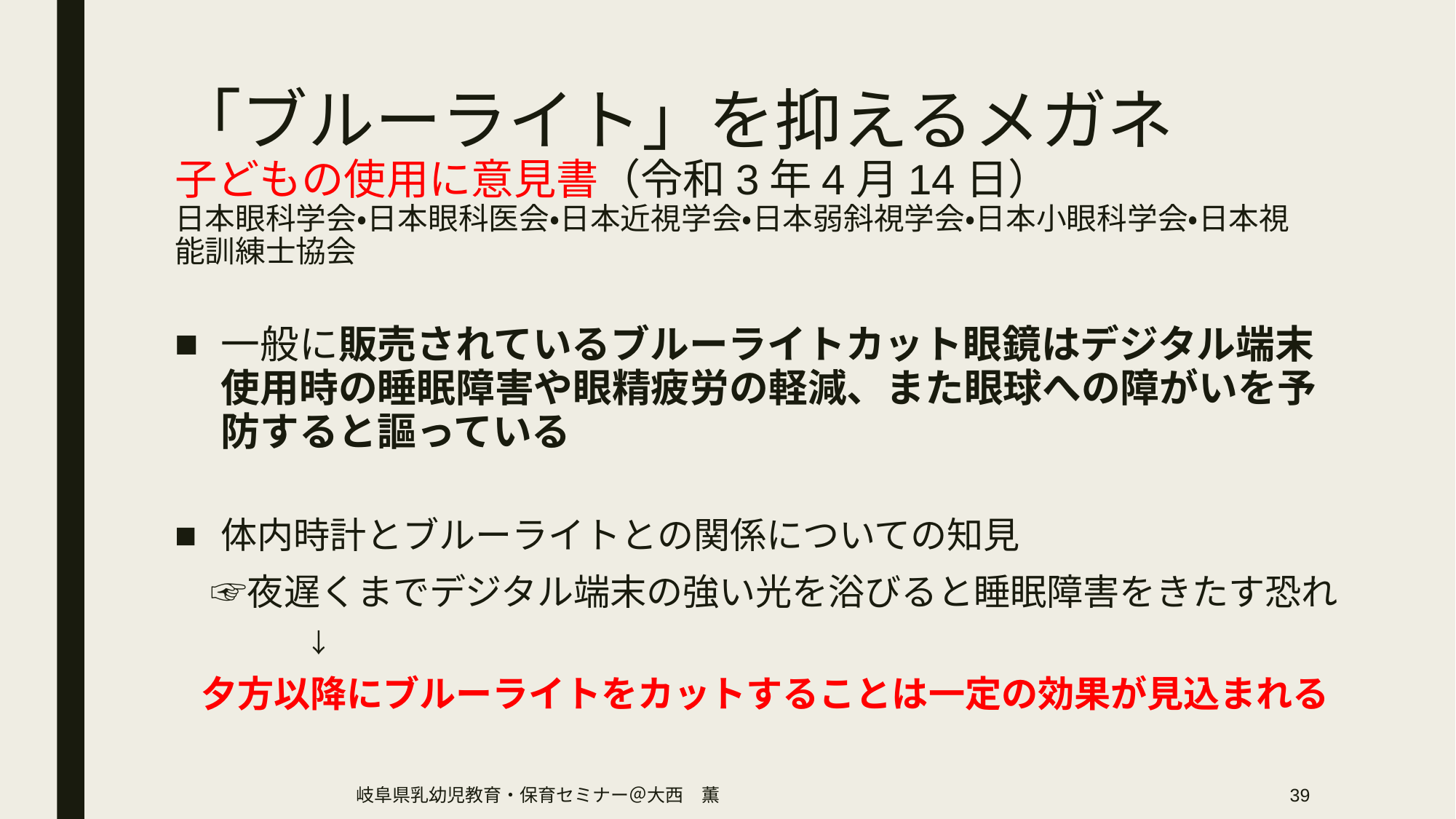

# 「ブルーライト」を抑えるメガネ 子どもの使用に意見書（令和3年4月14日） 日本眼科学会・日本眼科医会・日本近視学会・日本弱斜視学会・日本小眼科学会・日本視能訓練士協会
一般に販売されているブルーライトカット眼鏡はデジタル端末使用時の睡眠障害や眼精疲労の軽減、また眼球への障がいを予防すると謳っている

体内時計とブルーライトとの関係についての知見
　☞夜遅くまでデジタル端末の強い光を浴びると睡眠障害をきたす恐れ
　　　　　↓
　夕方以降にブルーライトをカットすることは一定の効果が見込まれる

岐阜県乳幼児教育・保育セミナー＠大西　薫
39